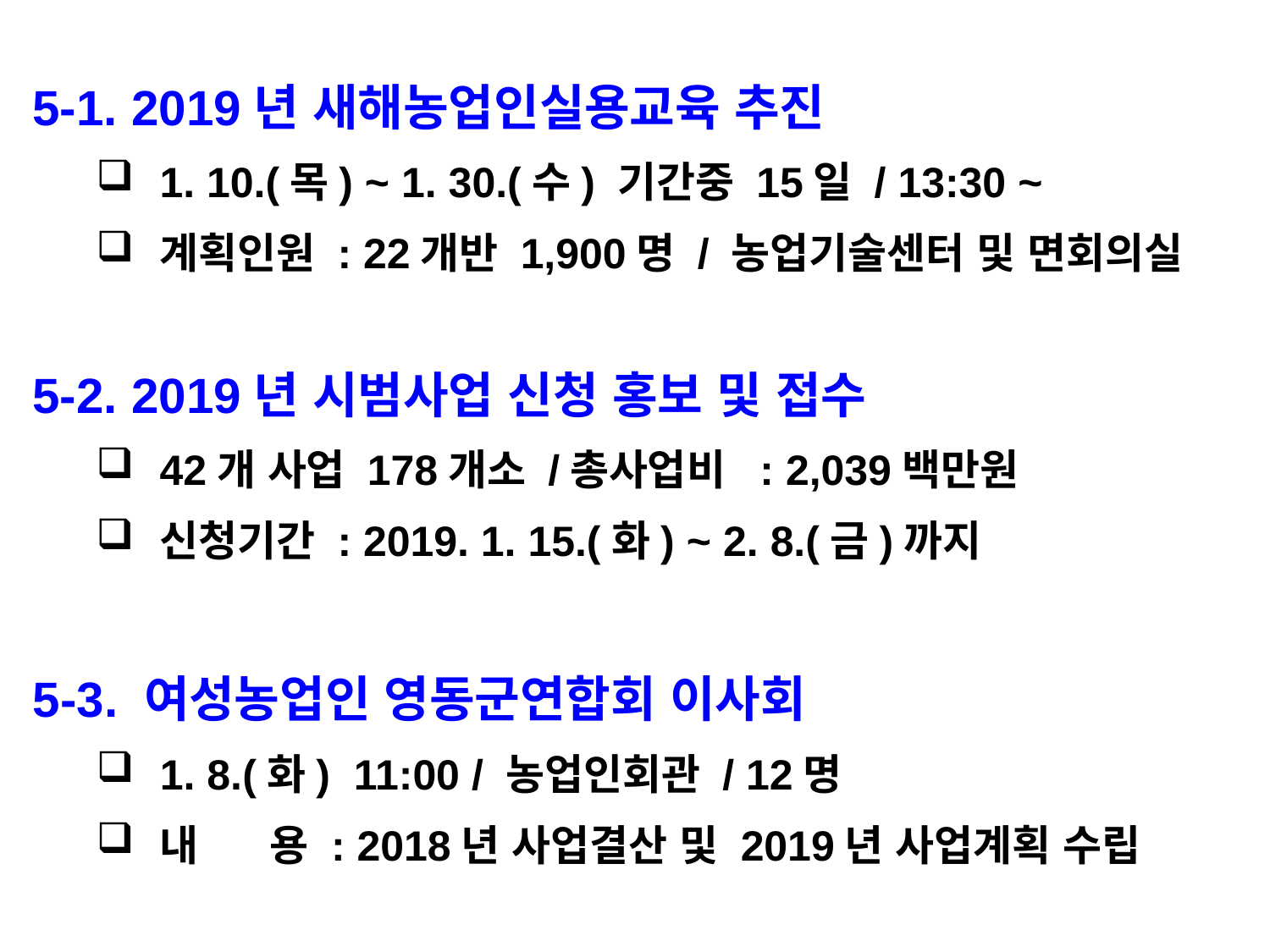

5-1. 2019년 새해농업인실용교육 추진
1. 10.(목) ~ 1. 30.(수) 기간중 15일 / 13:30 ~
계획인원 : 22개반 1,900명 / 농업기술센터 및 면회의실

5-2. 2019년 시범사업 신청 홍보 및 접수
42개 사업 178개소 /총사업비  : 2,039백만원
신청기간 : 2019. 1. 15.(화) ~ 2. 8.(금)까지

5-3. 여성농업인 영동군연합회 이사회
1. 8.(화)  11:00 / 농업인회관 / 12명
내      용 : 2018년 사업결산 및 2019년 사업계획 수립